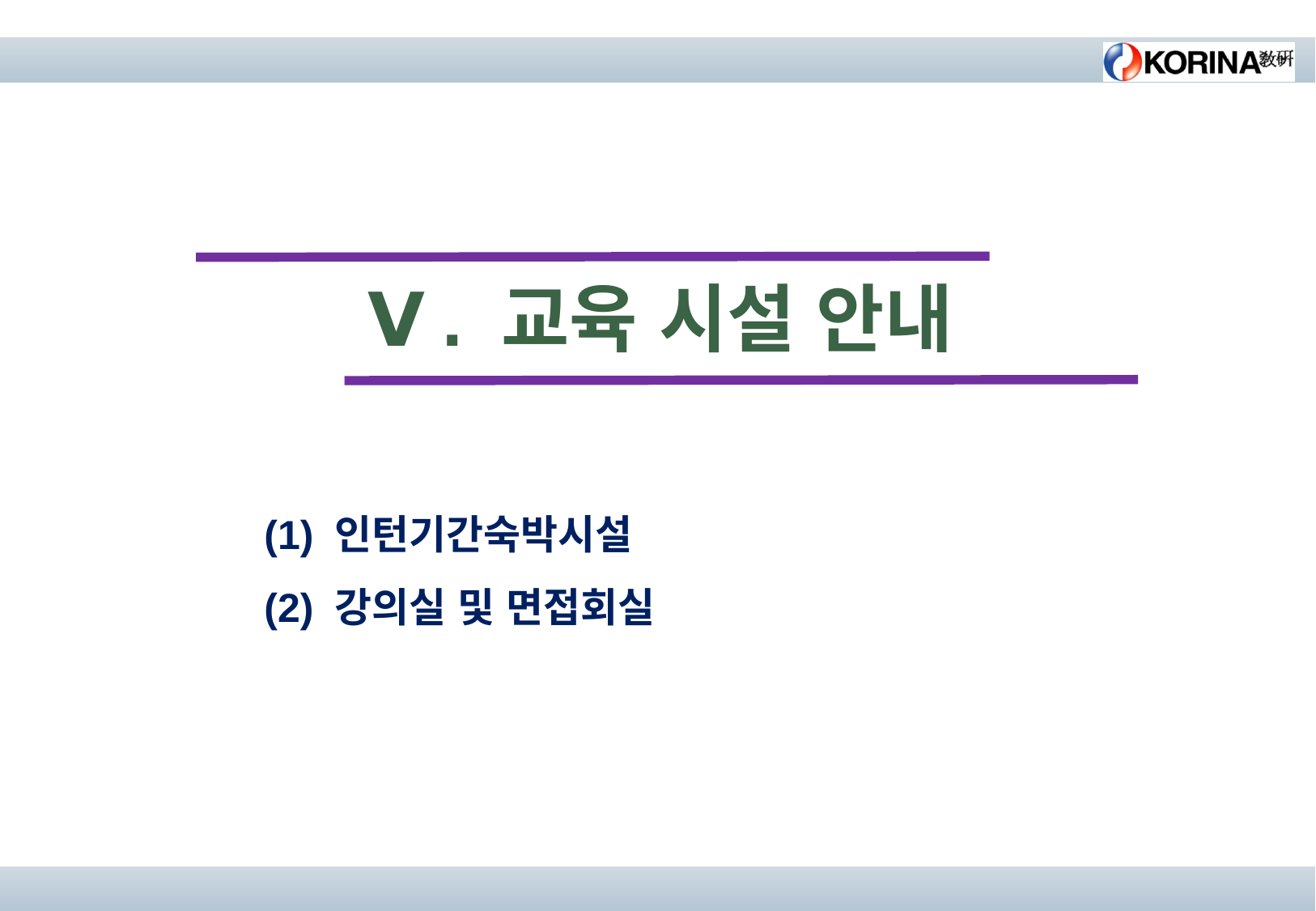

Ⅴ. 교육 시설 안내

(1) 인턴기간숙박시설
(2) 강의실 및 면접회실